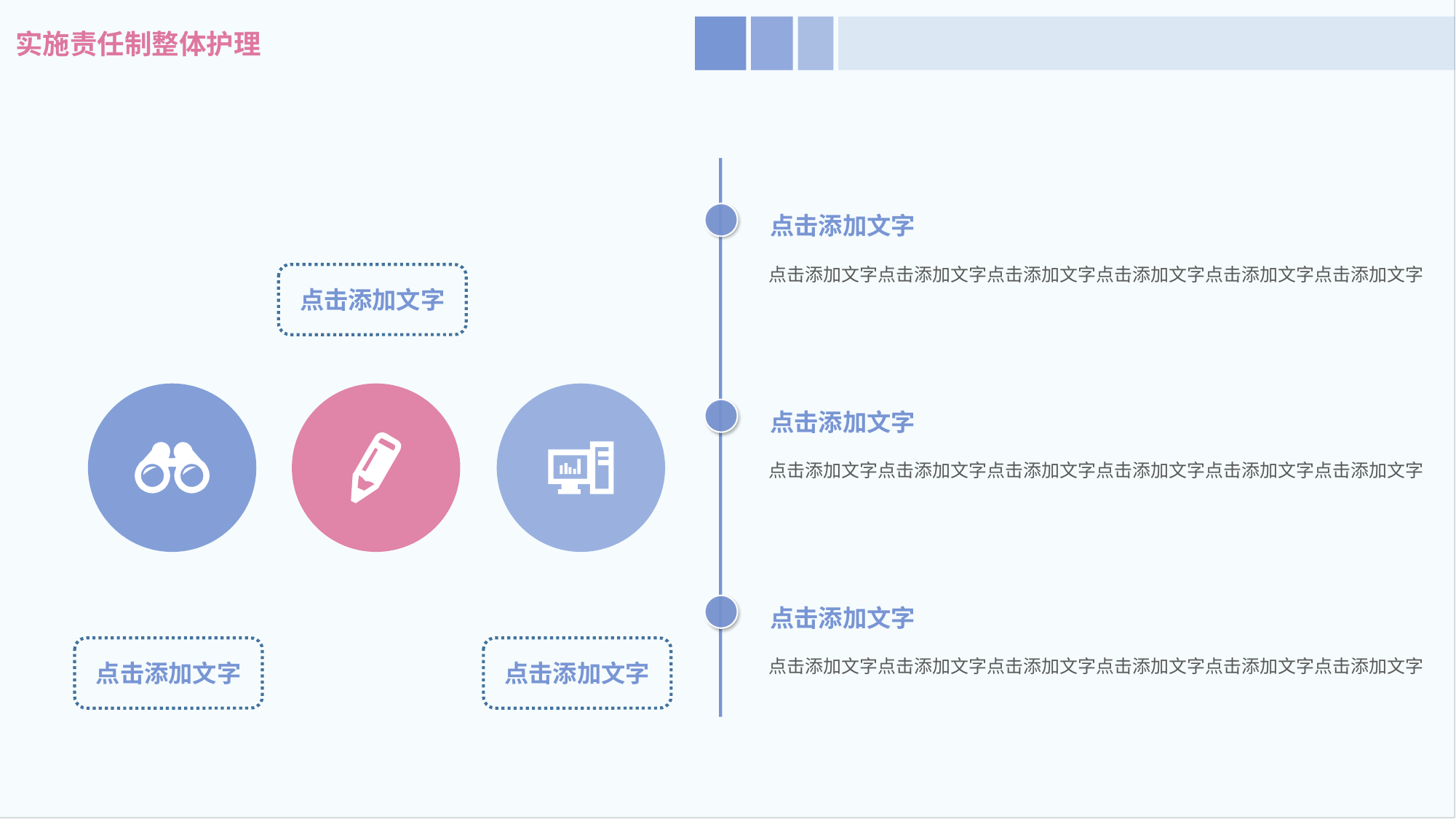

实施责任制整体护理

点击添加文字

点击添加文字点击添加文字点击添加文字点击添加文字点击添加文字点击添加文字
点击添加文字

点击添加文字

点击添加文字点击添加文字点击添加文字点击添加文字点击添加文字点击添加文字

点击添加文字

点击添加文字点击添加文字点击添加文字点击添加文字点击添加文字点击添加文字
点击添加文字
点击添加文字